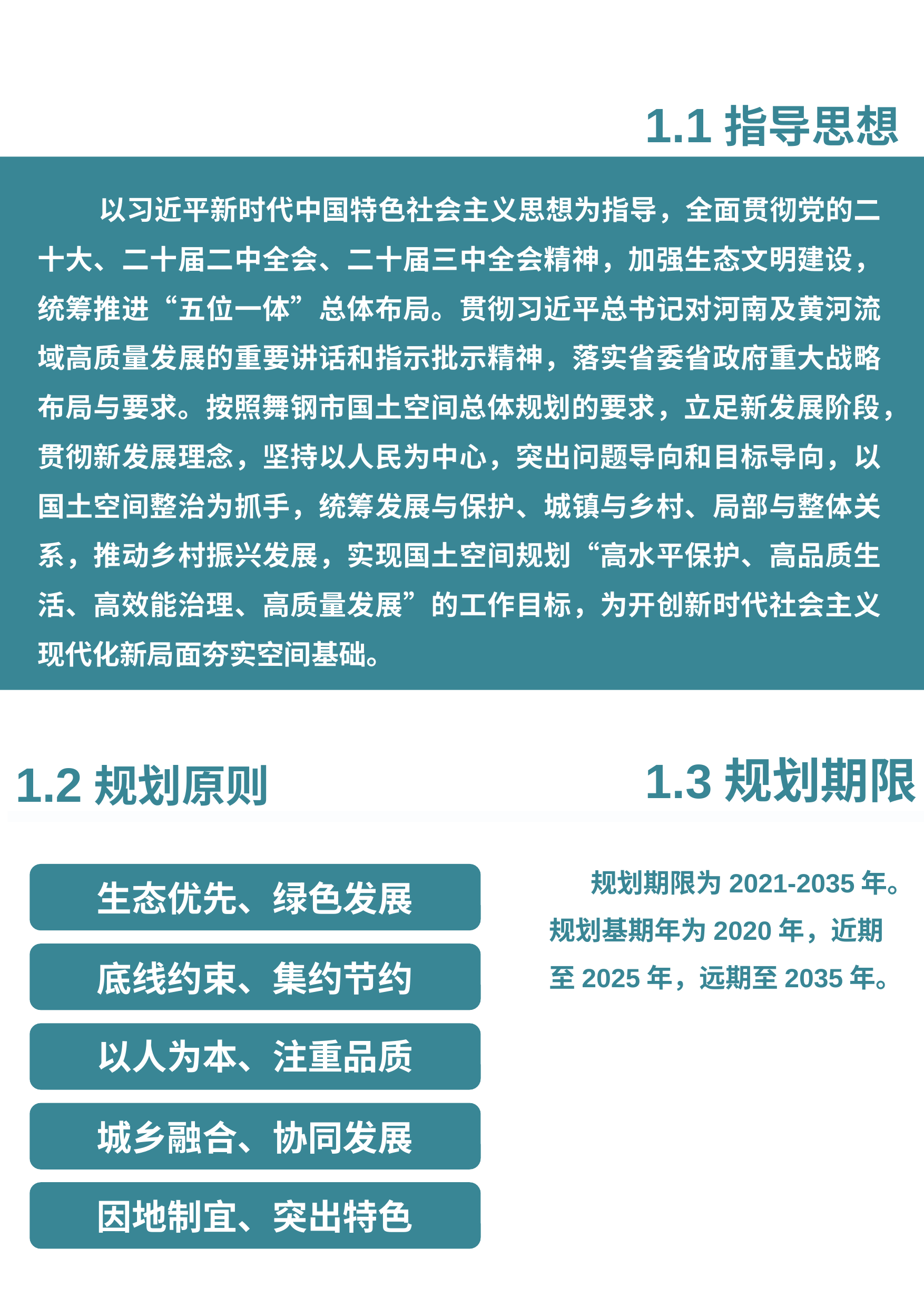

1.1指导思想

        以习近平新时代中国特色社会主义思想为指导，全面贯彻党的二十大、二十届二中全会、二十届三中全会精神，加强生态文明建设，统筹推进“五位一体”总体布局。贯彻习近平总书记对河南及黄河流域高质量发展的重要讲话和指示批示精神，落实省委省政府重大战略布局与要求。按照舞钢市国土空间总体规划的要求，立足新发展阶段，贯彻新发展理念，坚持以人民为中心，突出问题导向和目标导向，以国土空间整治为抓手，统筹发展与保护、城镇与乡村、局部与整体关系，推动乡村振兴发展，实现国土空间规划“高水平保护、高品质生活、高效能治理、高质量发展”的工作目标，为开创新时代社会主义现代化新局面夯实空间基础。
1.3规划期限
1.2规划原则
      规划期限为2021-2035年。规划基期年为2020年，近期至2025年，远期至2035年。

生态优先、绿色发展

底线约束、集约节约

以人为本、注重品质

城乡融合、协同发展

因地制宜、突出特色